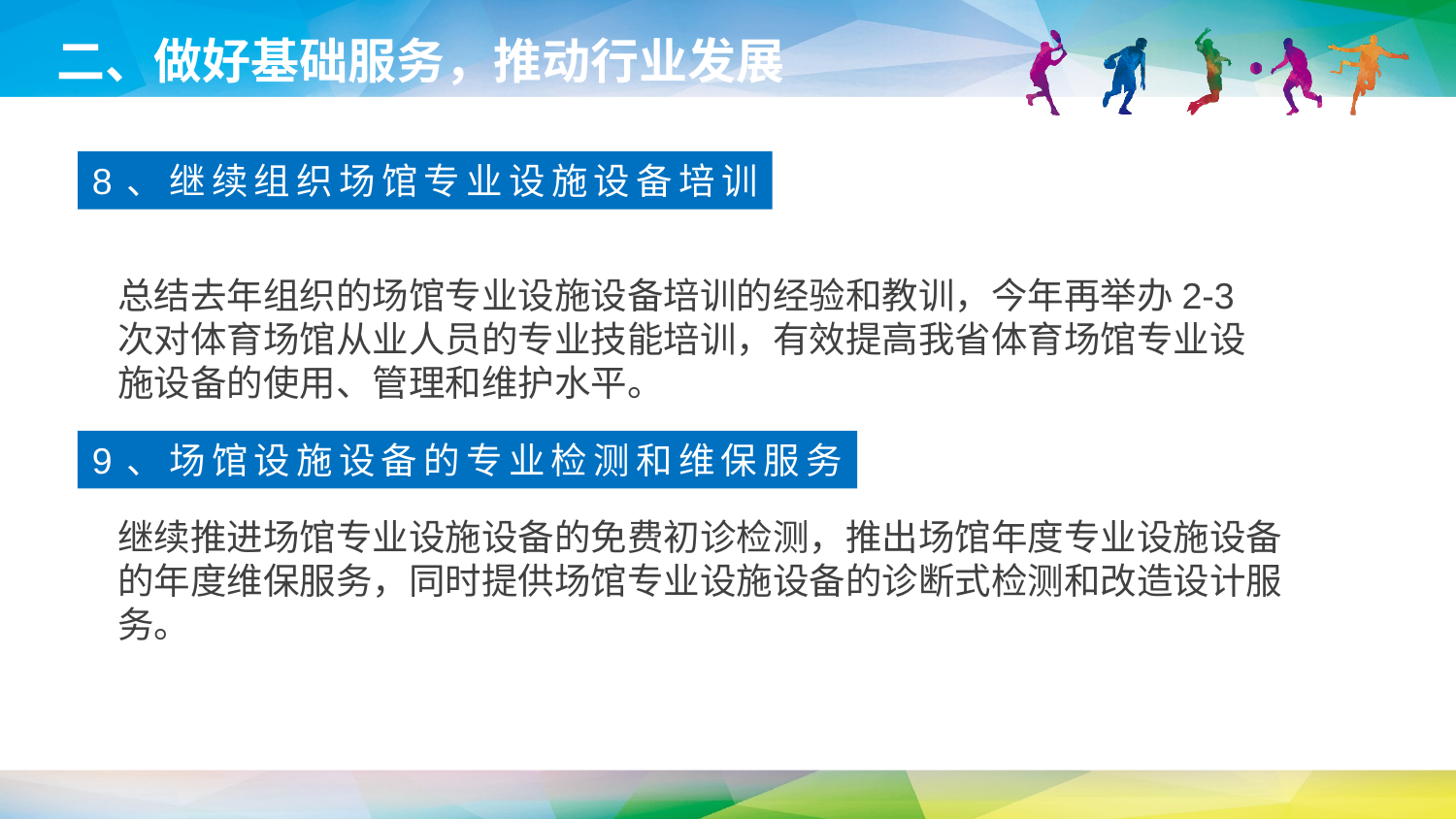

二、做好基础服务，推动行业发展
8、继续组织场馆专业设施设备培训
总结去年组织的场馆专业设施设备培训的经验和教训，今年再举办2-3次对体育场馆从业人员的专业技能培训，有效提高我省体育场馆专业设施设备的使用、管理和维护水平。
9、场馆设施设备的专业检测和维保服务
继续推进场馆专业设施设备的免费初诊检测，推出场馆年度专业设施设备的年度维保服务，同时提供场馆专业设施设备的诊断式检测和改造设计服务。
延时符